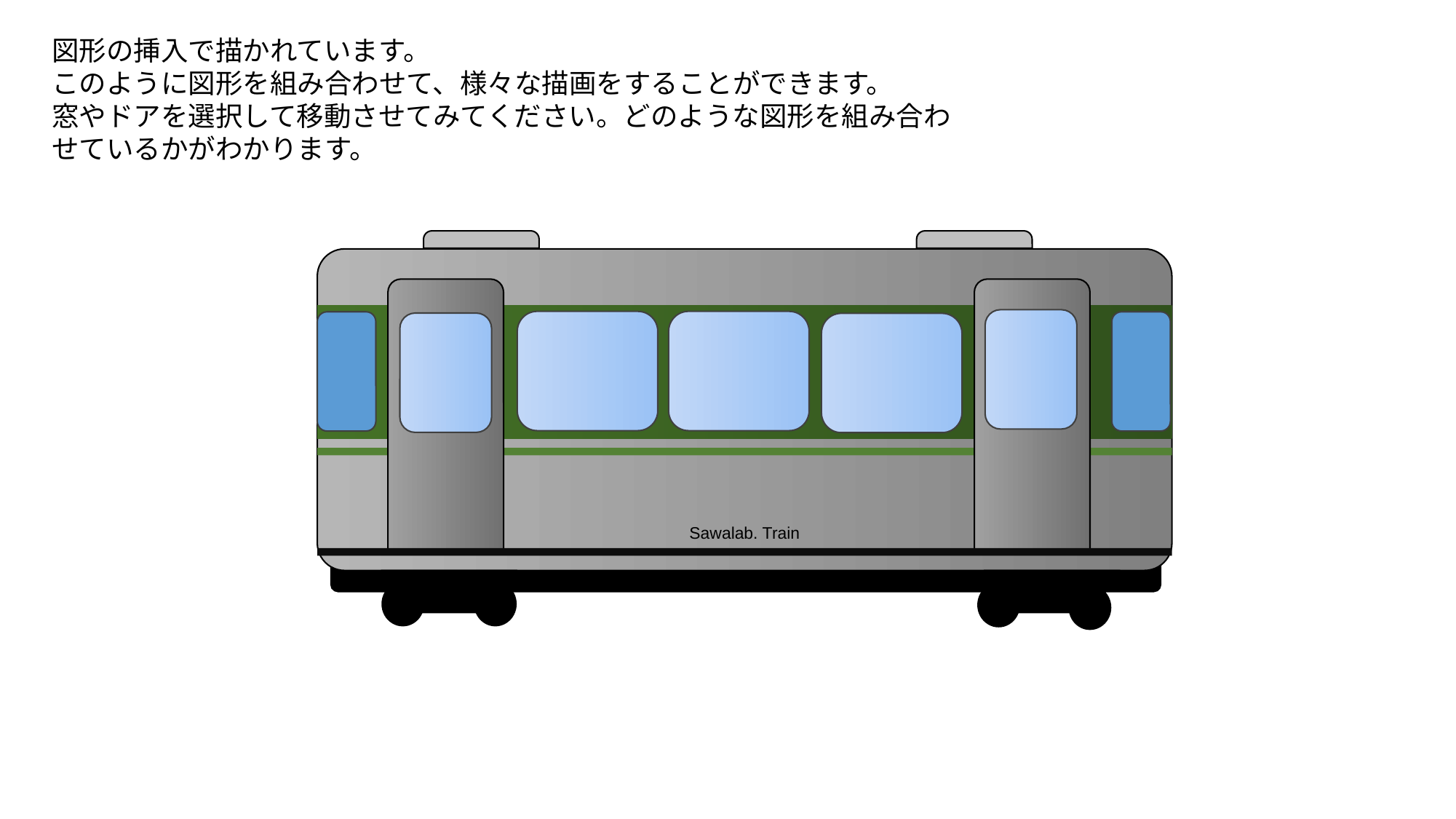

図形の挿入で描かれています。
このように図形を組み合わせて、様々な描画をすることができます。
窓やドアを選択して移動させてみてください。どのような図形を組み合わせているかがわかります。

Sawalab. Train